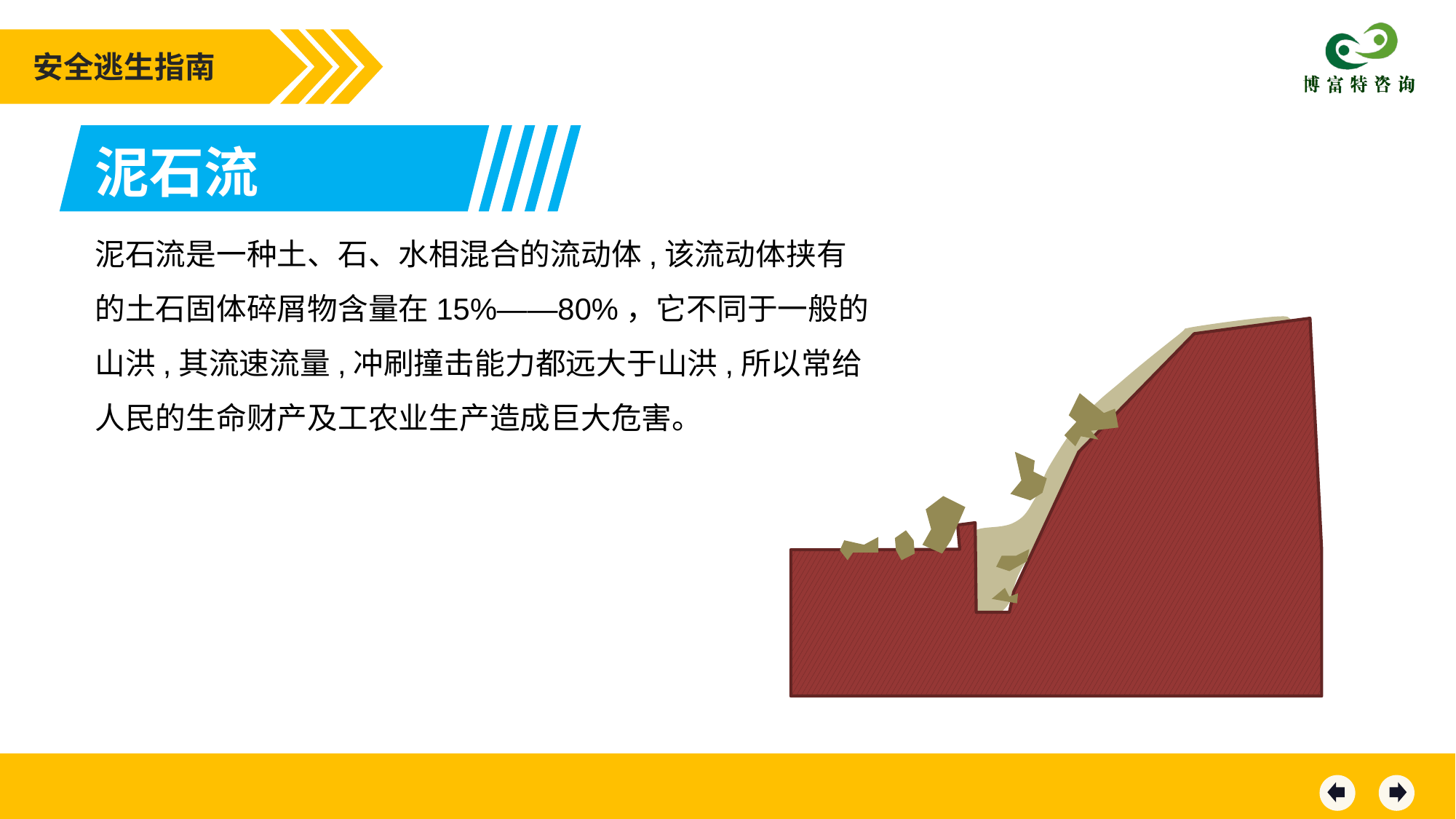

安全逃生指南

泥石流
泥石流是一种土、石、水相混合的流动体,该流动体挟有的土石固体碎屑物含量在15%——80%，它不同于一般的山洪,其流速流量,冲刷撞击能力都远大于山洪,所以常给人民的生命财产及工农业生产造成巨大危害。